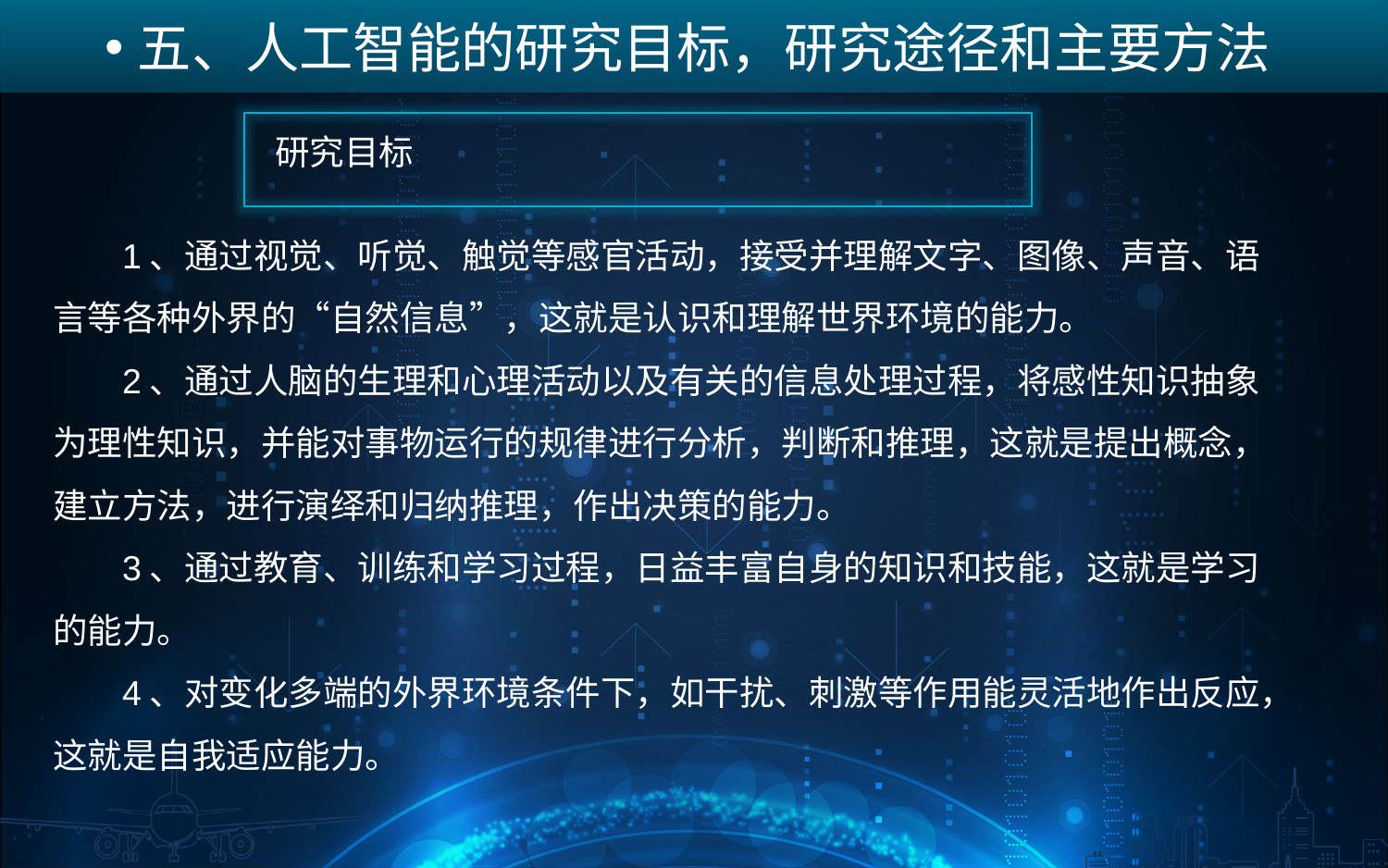

五、人工智能的研究目标，研究途径和主要方法

1.

研究目标

1、通过视觉、听觉、触觉等感官活动，接受并理解文字、图像、声音、语言等各种外界的“自然信息”，这就是认识和理解世界环境的能力。
2、通过人脑的生理和心理活动以及有关的信息处理过程，将感性知识抽象为理性知识，并能对事物运行的规律进行分析，判断和推理，这就是提出概念，建立方法，进行演绎和归纳推理，作出决策的能力。
3、通过教育、训练和学习过程，日益丰富自身的知识和技能，这就是学习的能力。
4、对变化多端的外界环境条件下，如干扰、刺激等作用能灵活地作出反应，这就是自我适应能力。